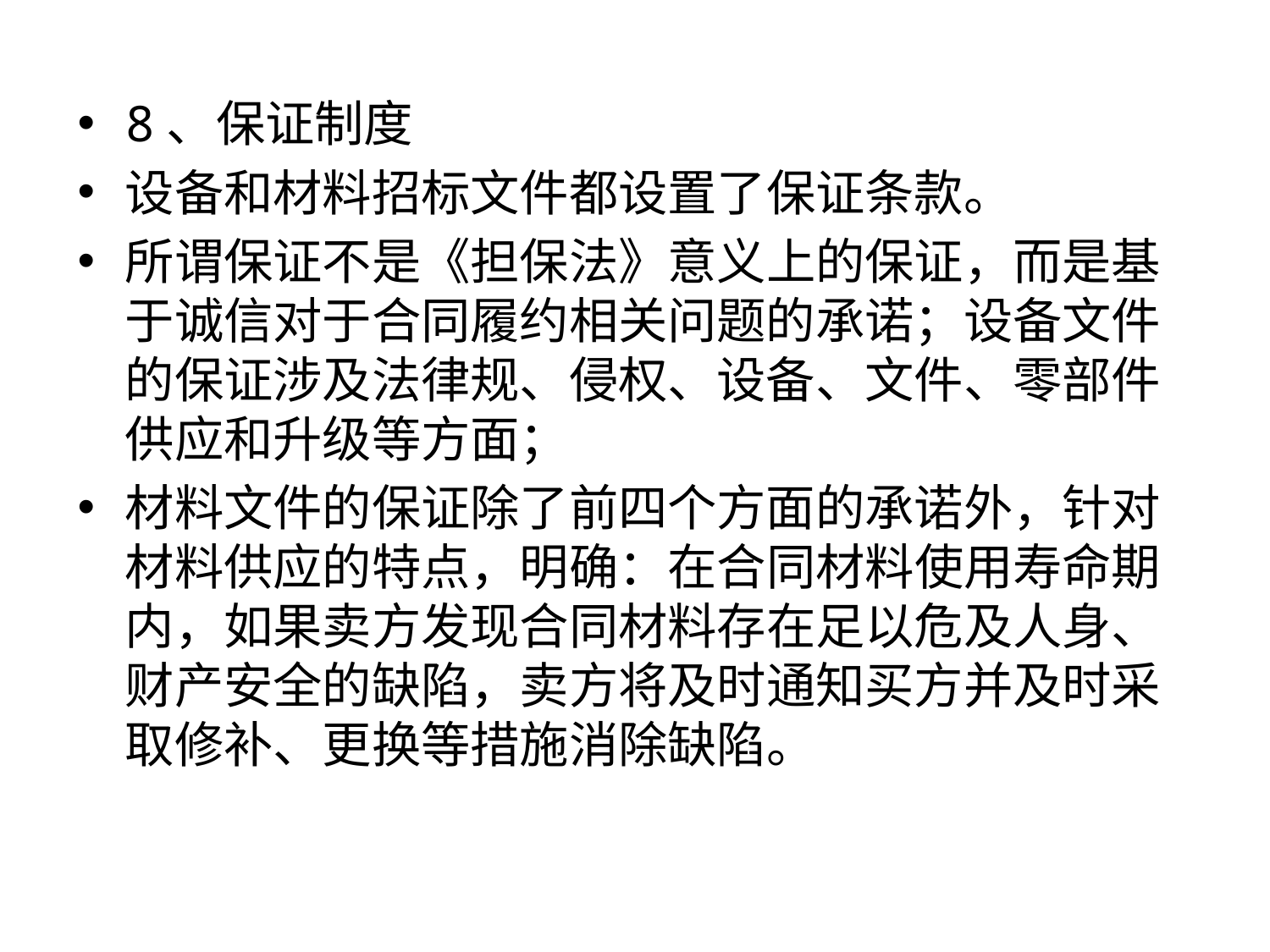

8、保证制度
设备和材料招标文件都设置了保证条款。
所谓保证不是《担保法》意义上的保证，而是基于诚信对于合同履约相关问题的承诺；设备文件的保证涉及法律规、侵权、设备、文件、零部件供应和升级等方面；
材料文件的保证除了前四个方面的承诺外，针对材料供应的特点，明确：在合同材料使用寿命期内，如果卖方发现合同材料存在足以危及人身、财产安全的缺陷，卖方将及时通知买方并及时采取修补、更换等措施消除缺陷。